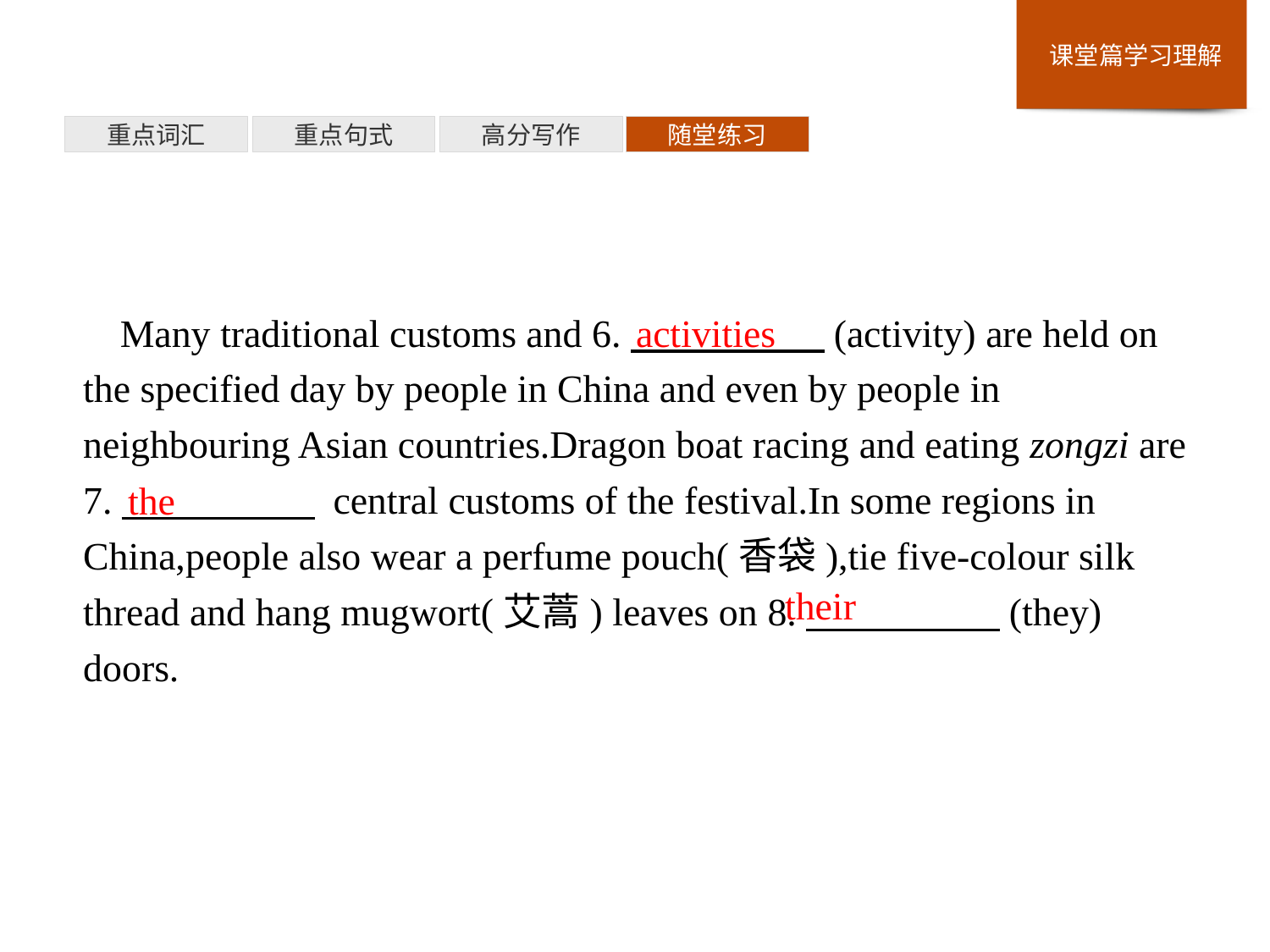

重点词汇
重点句式
高分写作
随堂练习
Many traditional customs and 6.　　　　　(activity) are held on the specified day by people in China and even by people in neighbouring Asian countries.Dragon boat racing and eating zongzi are 7.　　　　　 central customs of the festival.In some regions in China,people also wear a perfume pouch(香袋),tie five-colour silk thread and hang mugwort(艾蒿) leaves on 8.　　　　　(they) doors.
activities
the
their